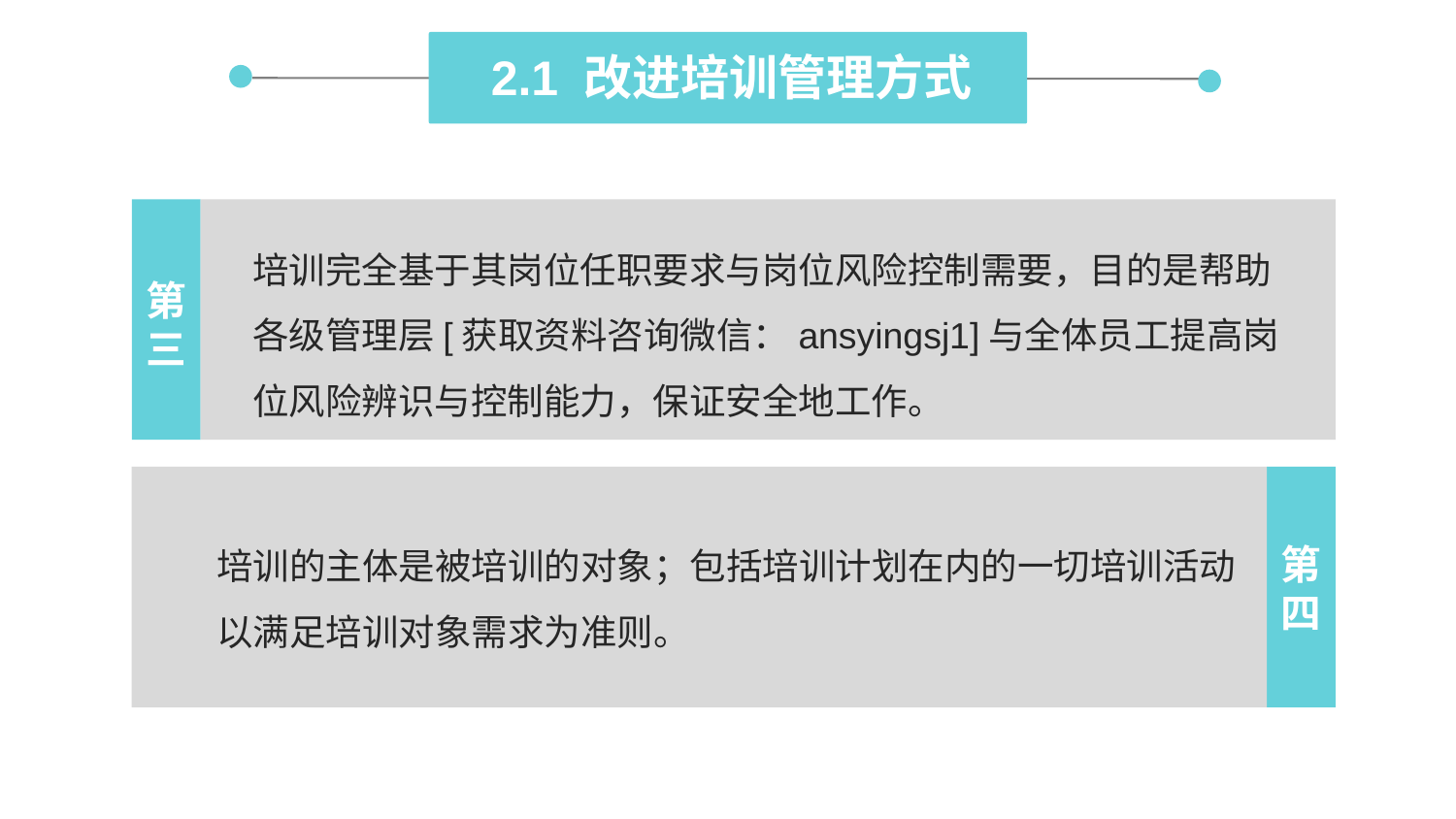

2.1 改进培训管理方式

培训完全基于其岗位任职要求与岗位风险控制需要，目的是帮助各级管理层[获取资料咨询微信：ansyingsj1]与全体员工提高岗位风险辨识与控制能力，保证安全地工作。
第三

培训的主体是被培训的对象；包括培训计划在内的一切培训活动以满足培训对象需求为准则。
第四